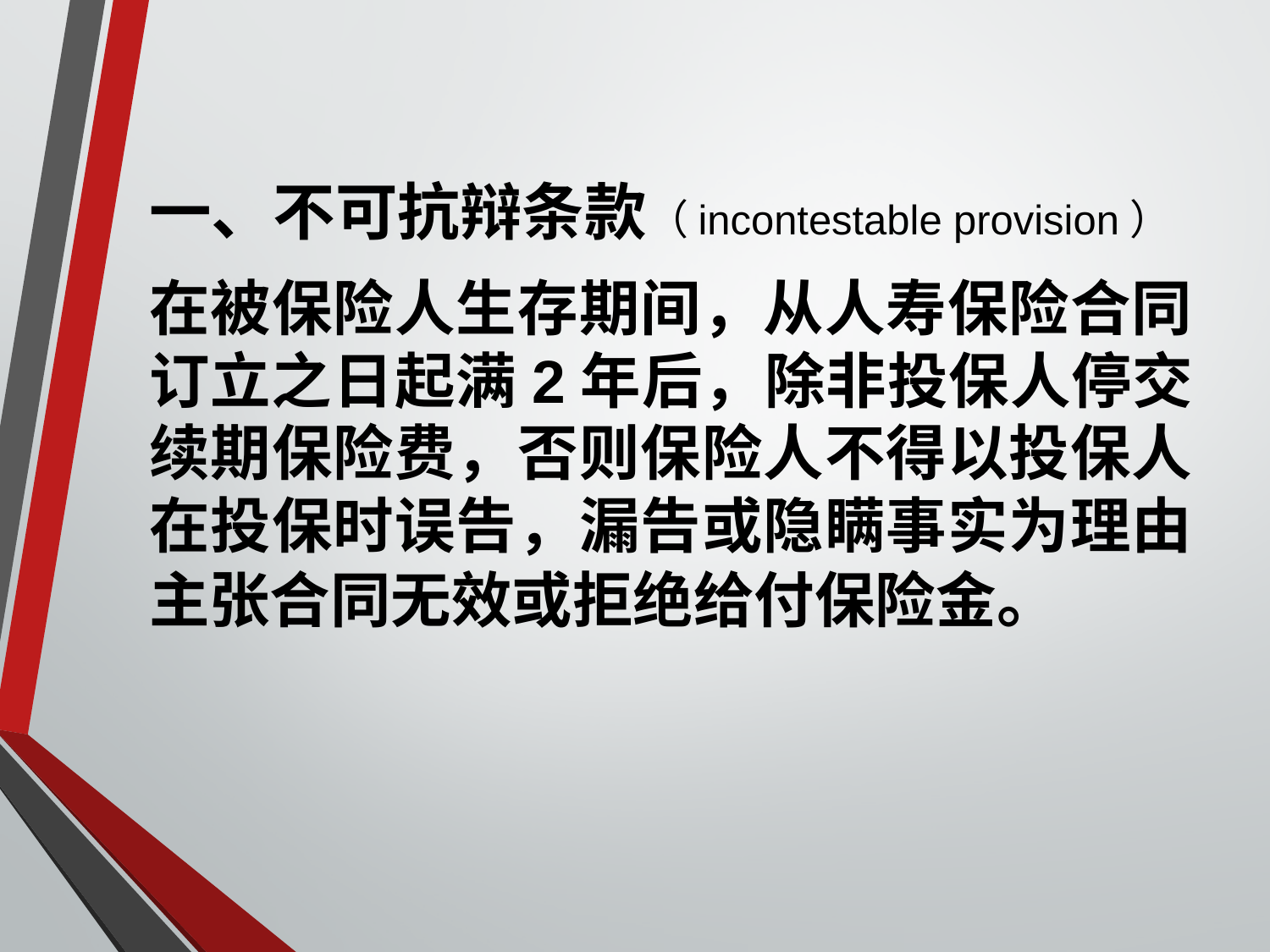

一、不可抗辩条款（incontestable provision）
在被保险人生存期间，从人寿保险合同订立之日起满2年后，除非投保人停交续期保险费，否则保险人不得以投保人在投保时误告，漏告或隐瞒事实为理由主张合同无效或拒绝给付保险金。